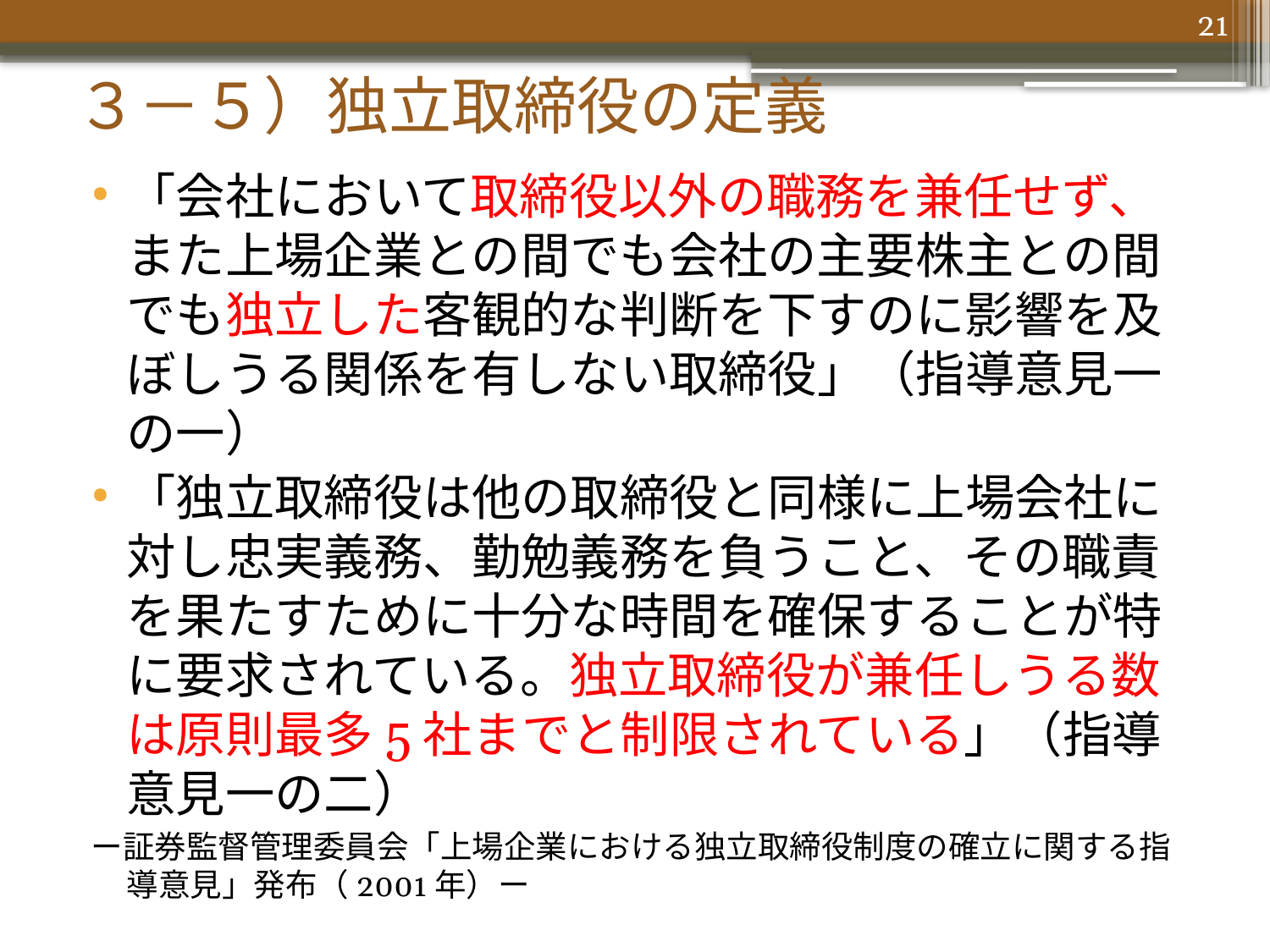

21
# ３－５）独立取締役の定義
「会社において取締役以外の職務を兼任せず、また上場企業との間でも会社の主要株主との間でも独立した客観的な判断を下すのに影響を及ぼしうる関係を有しない取締役」（指導意見一の一）
「独立取締役は他の取締役と同様に上場会社に対し忠実義務、勤勉義務を負うこと、その職責を果たすために十分な時間を確保することが特に要求されている。独立取締役が兼任しうる数は原則最多5社までと制限されている」（指導意見一の二）
ー証券監督管理委員会「上場企業における独立取締役制度の確立に関する指導意見」発布（2001年）ー